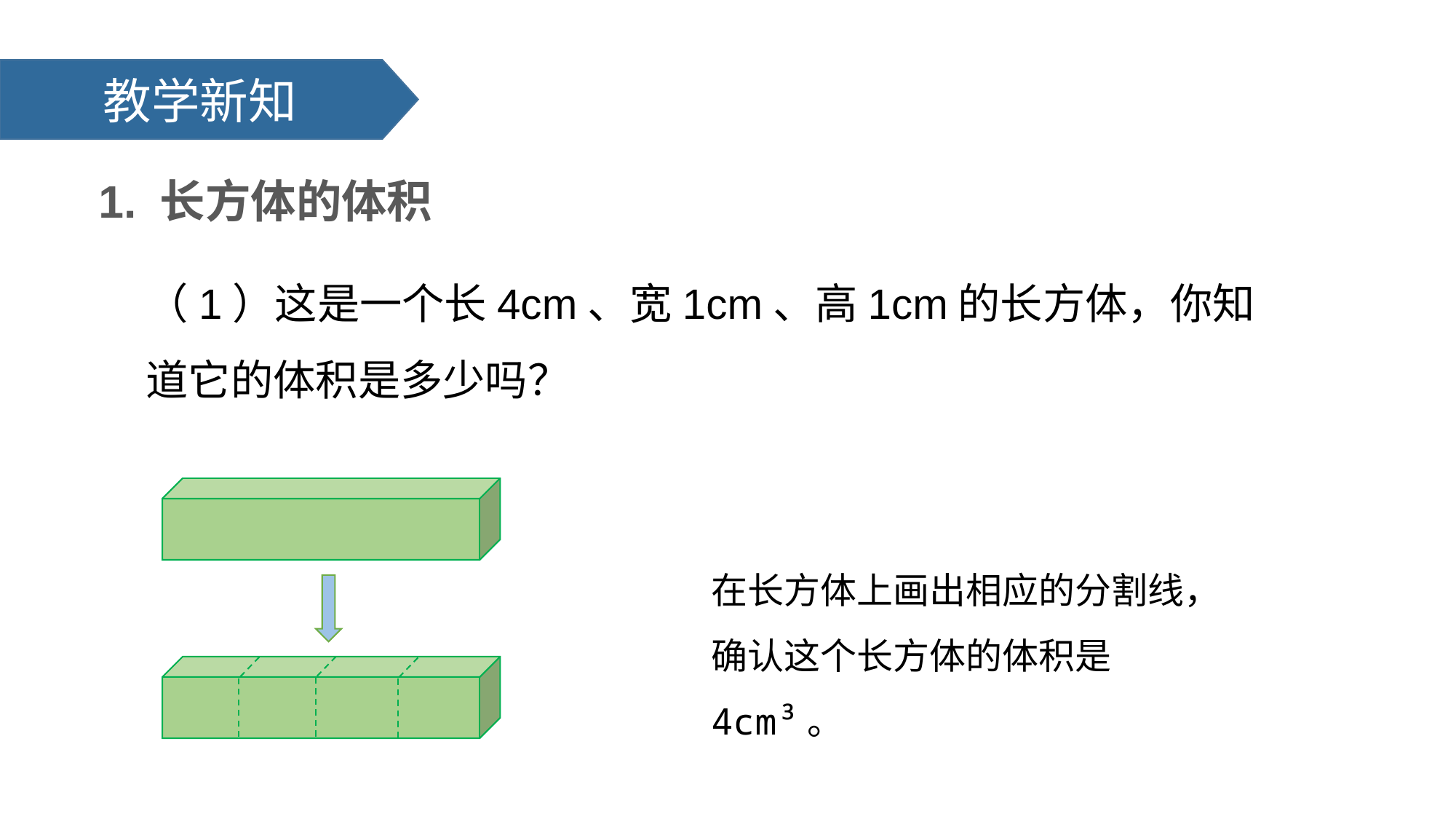

教学新知
1. 长方体的体积
（1）这是一个长4cm、宽1cm、高1cm的长方体，你知道它的体积是多少吗？

在长方体上画出相应的分割线，确认这个长方体的体积是4cm³。